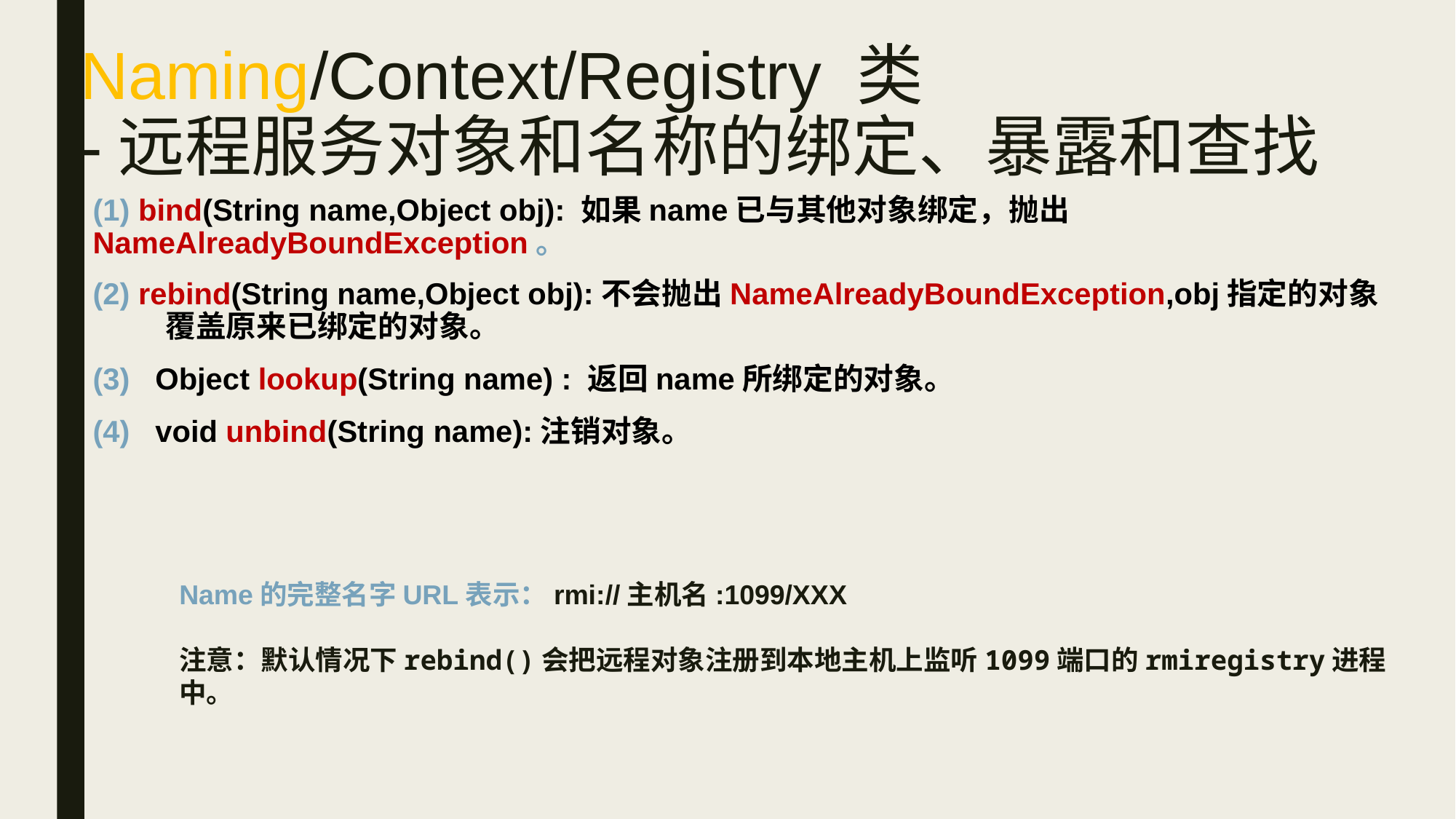

# Naming/Context/Registry 类 -远程服务对象和名称的绑定、暴露和查找
(1) bind(String name,Object obj): 如果name已与其他对象绑定，抛出NameAlreadyBoundException。
(2) rebind(String name,Object obj):不会抛出NameAlreadyBoundException,obj指定的对象覆盖原来已绑定的对象。
(3)   Object lookup(String name) : 返回name所绑定的对象。
(4)   void unbind(String name):注销对象。

Name的完整名字URL表示：rmi://主机名:1099/XXX

注意：默认情况下rebind()会把远程对象注册到本地主机上监听1099端口的rmiregistry进程中。